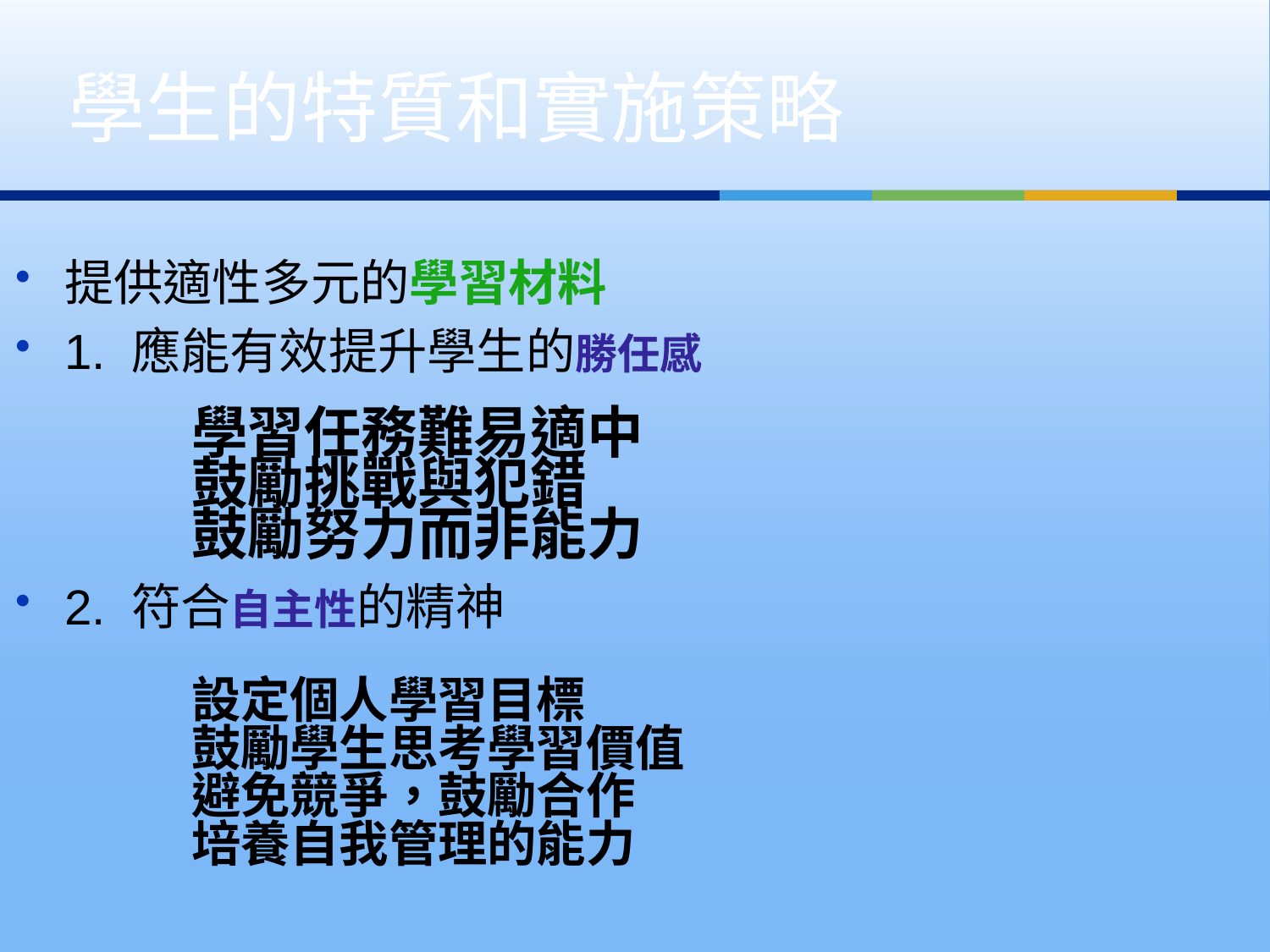

# 學生的特質和實施策略

提供適性多元的學習材料
1. 應能有效提升學生的勝任感

		學習任務難易適中

		鼓勵挑戰與犯錯

		鼓勵努力而非能力
2. 符合自主性的精神

		設定個人學習目標

		鼓勵學生思考學習價值

		避免競爭，鼓勵合作

		培養自我管理的能力